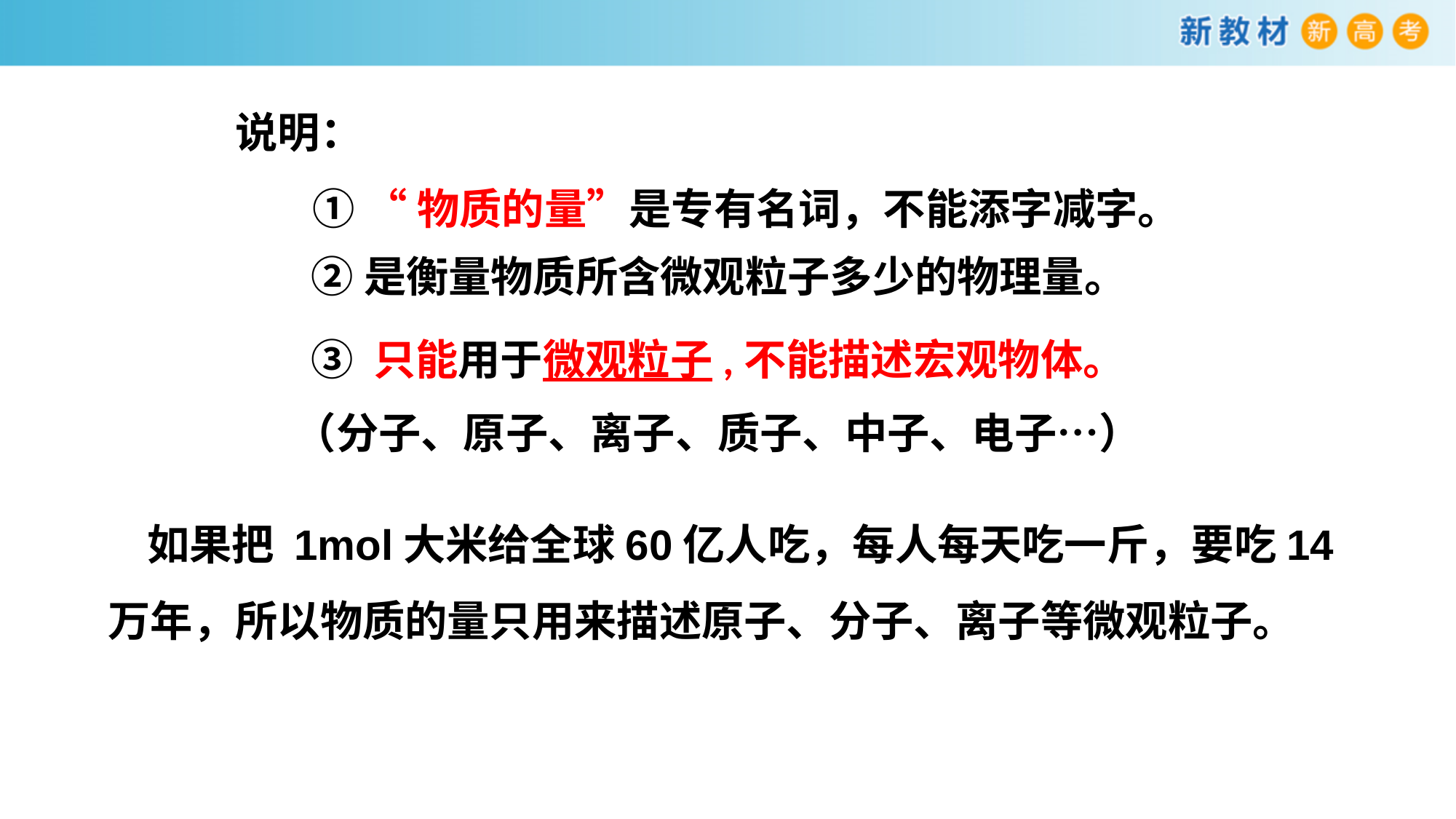

说明：
        ① “物质的量”是专有名词，不能添字减字。
②是衡量物质所含微观粒子多少的物理量。
③ 只能用于微观粒子,不能描述宏观物体。
（分子、原子、离子、质子、中子、电子…）
   如果把 1mol大米给全球60亿人吃，每人每天吃一斤，要吃14万年，所以物质的量只用来描述原子、分子、离子等微观粒子。